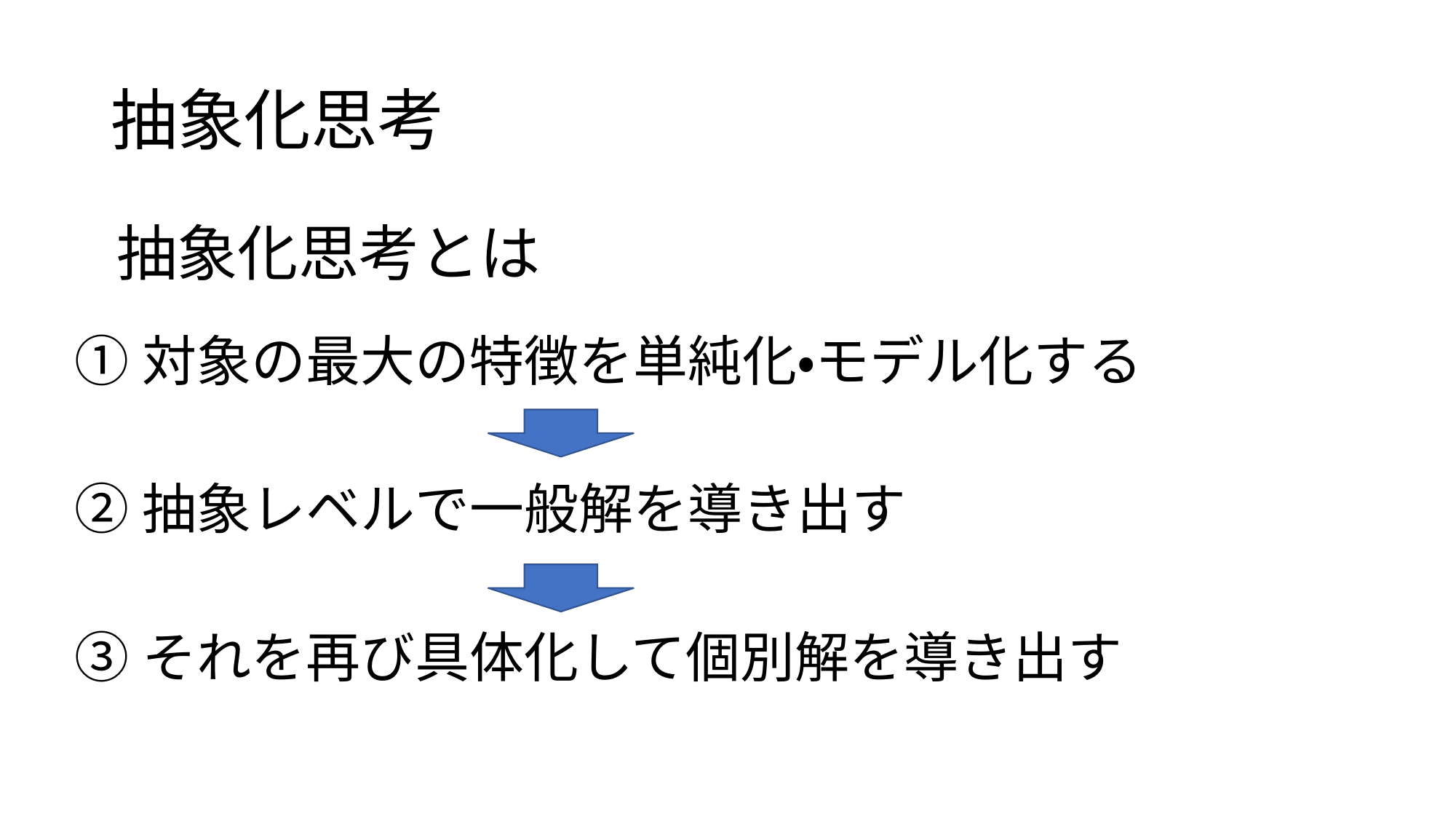

# 抽象化思考
　抽象化思考とは

①対象の最大の特徴を単純化・モデル化する

②抽象レベルで一般解を導き出す

③それを再び具体化して個別解を導き出す